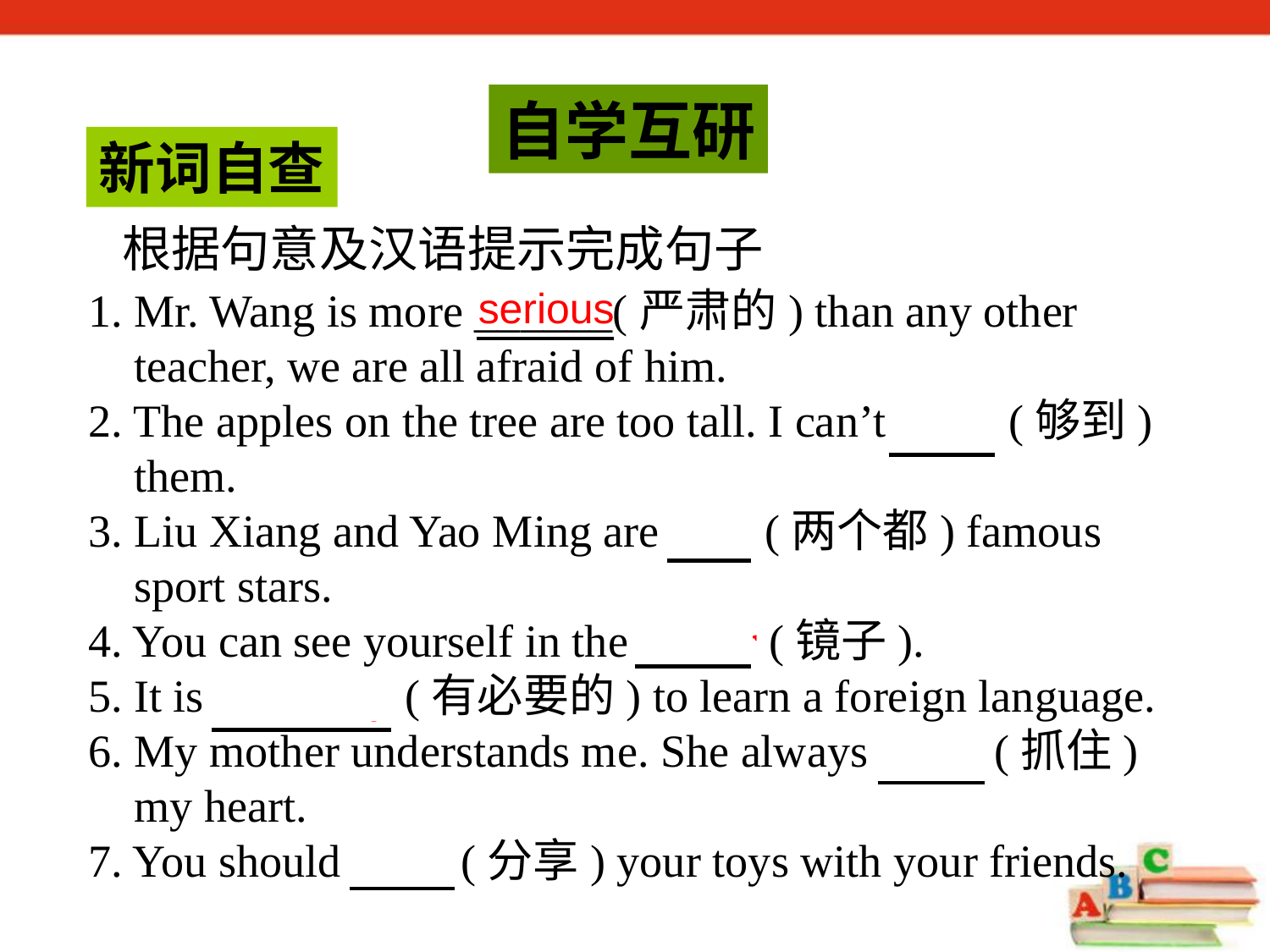

自学互研
新词自查
根据句意及汉语提示完成句子
1. Mr. Wang is more ______(严肃的) than any other
    teacher, we are all afraid of him.
2. The apples on the tree are too tall. I can’t reach (够到)
    them.
3. Liu Xiang and Yao Ming are both (两个都) famous
    sport stars.
4. You can see yourself in the mirror (镜子).
5. It is necessary (有必要的) to learn a foreign language.
6. My mother understands me. She always touch (抓住)
    my heart.
7. You should share (分享) your toys with your friends.
serious